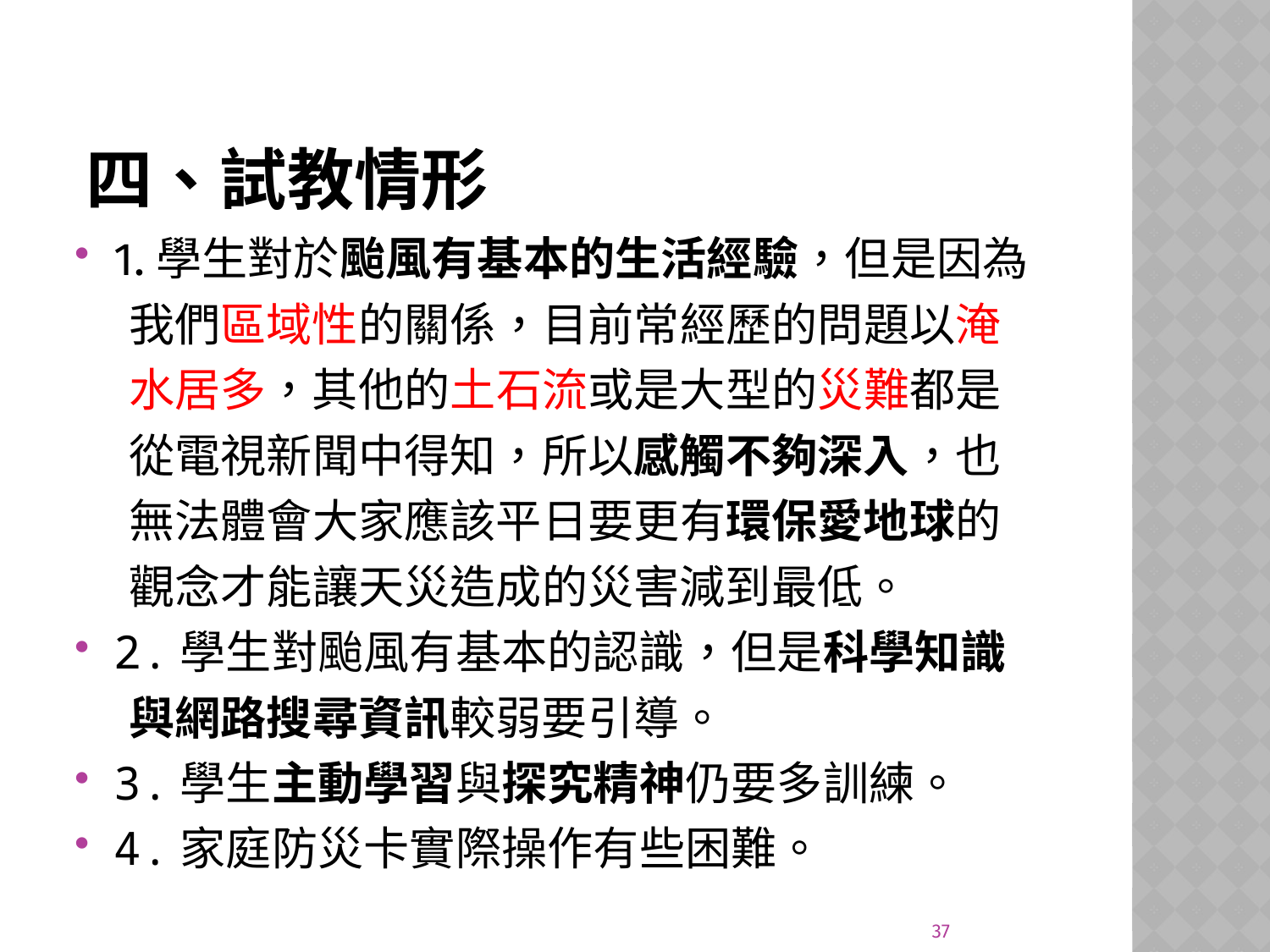

# 四、試教情形
1.學生對於颱風有基本的生活經驗，但是因為
    我們區域性的關係，目前常經歷的問題以淹
    水居多，其他的土石流或是大型的災難都是
    從電視新聞中得知，所以感觸不夠深入，也
    無法體會大家應該平日要更有環保愛地球的
    觀念才能讓天災造成的災害減到最低。
2.學生對颱風有基本的認識，但是科學知識
    與網路搜尋資訊較弱要引導。
3.學生主動學習與探究精神仍要多訓練。
4.家庭防災卡實際操作有些困難。

37